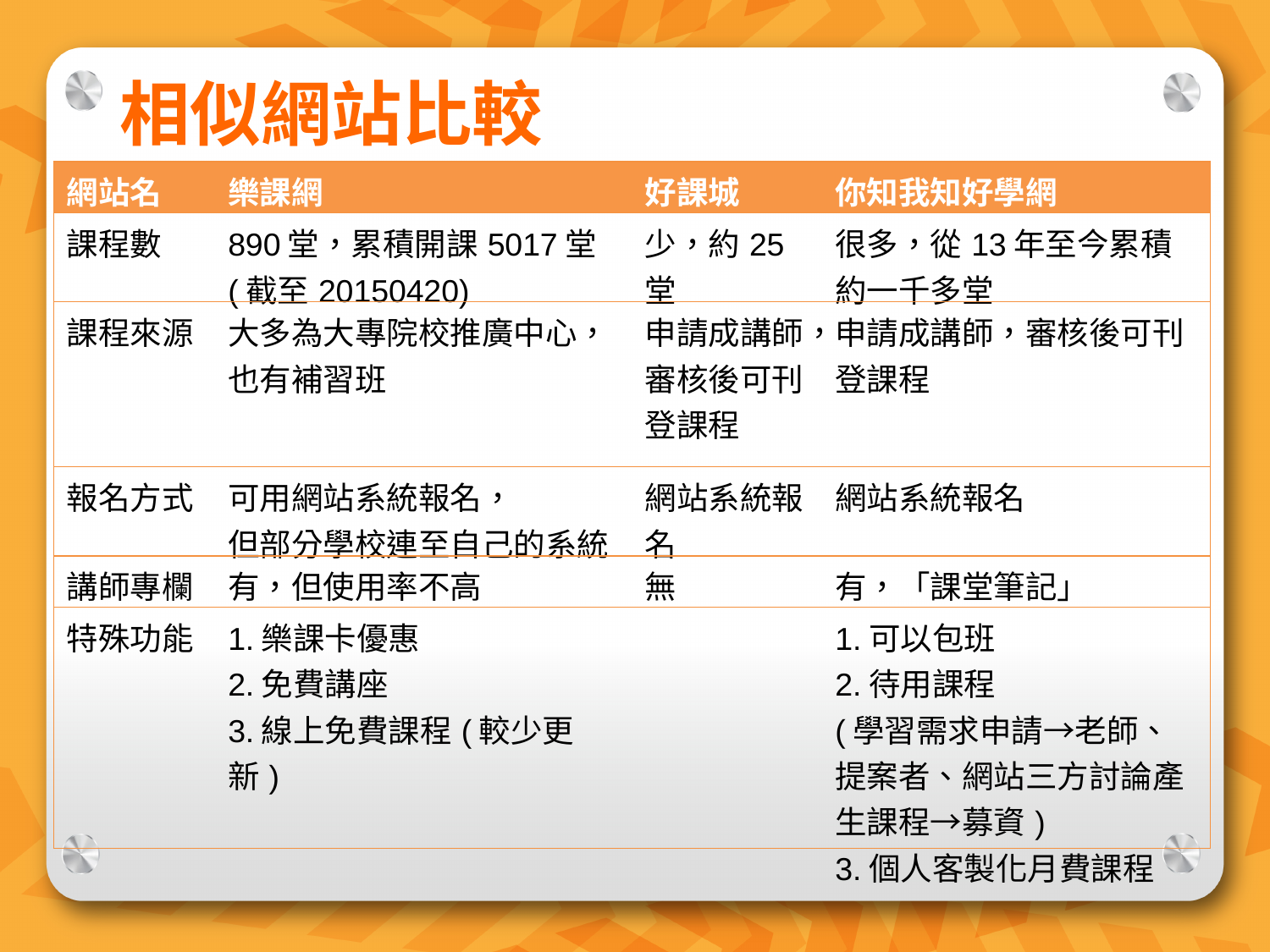

相似網站比較
| 網站名 | 樂課網 | 好課城 | 你知我知好學網 |
| --- | --- | --- | --- |
| 課程數 | 890堂，累積開課5017堂 (截至20150420) | 少，約25堂 | 很多，從13年至今累積約一千多堂 |
| 課程來源 | 大多為大專院校推廣中心，也有補習班 | 申請成講師，審核後可刊登課程 | 申請成講師，審核後可刊登課程 |
| 報名方式 | 可用網站系統報名， 但部分學校連至自己的系統 | 網站系統報名 | 網站系統報名 |
| 講師專欄 | 有，但使用率不高 | 無 | 有，「課堂筆記」 |
| 特殊功能 | 1.樂課卡優惠 2.免費講座 3.線上免費課程(較少更新) |  | 1.可以包班 2.待用課程 (學習需求申請→老師、提案者、網站三方討論產生課程→募資) 3.個人客製化月費課程 |